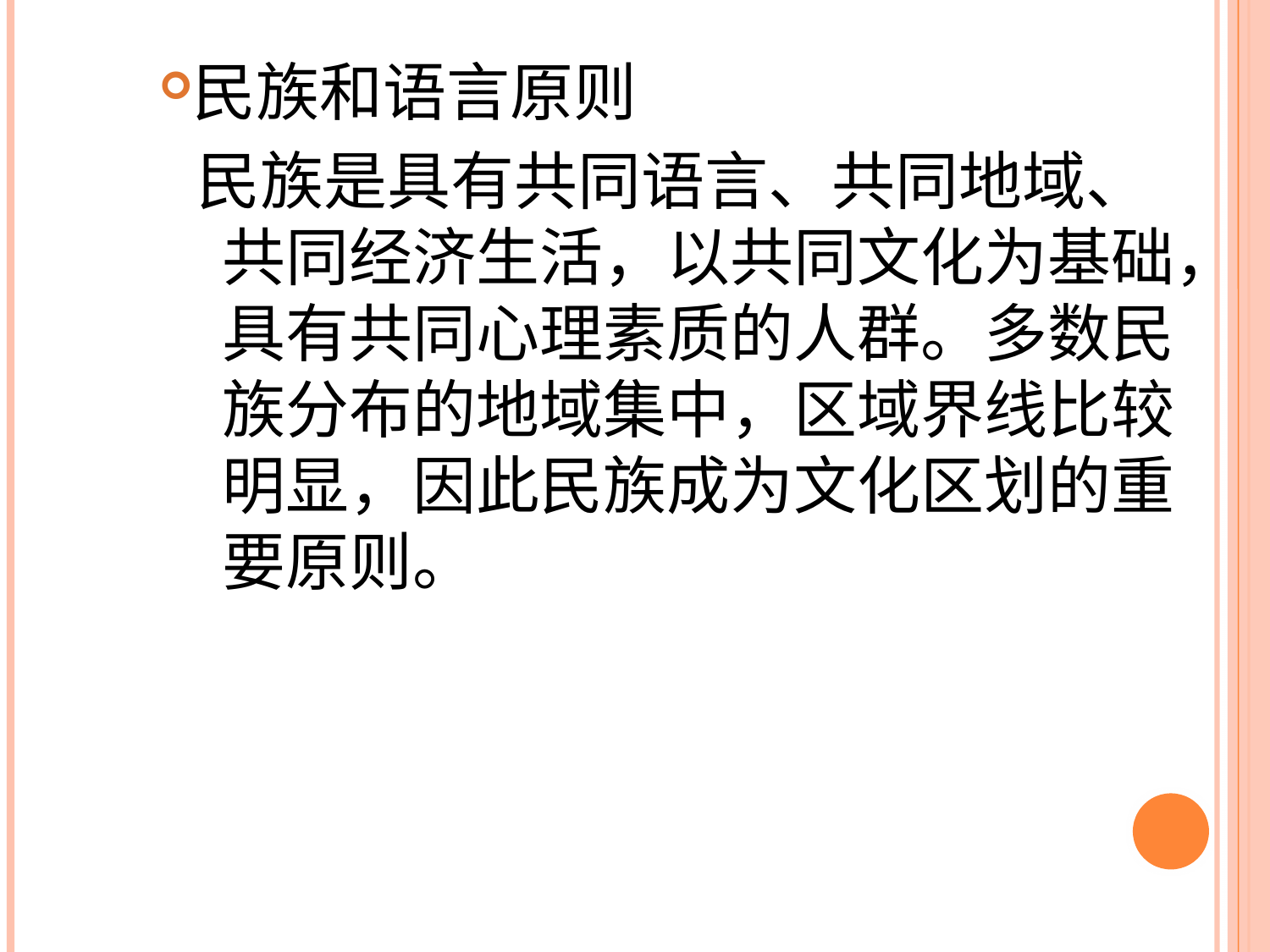

民族和语言原则
民族是具有共同语言、共同地域、共同经济生活，以共同文化为基础，具有共同心理素质的人群。多数民族分布的地域集中，区域界线比较明显，因此民族成为文化区划的重要原则。